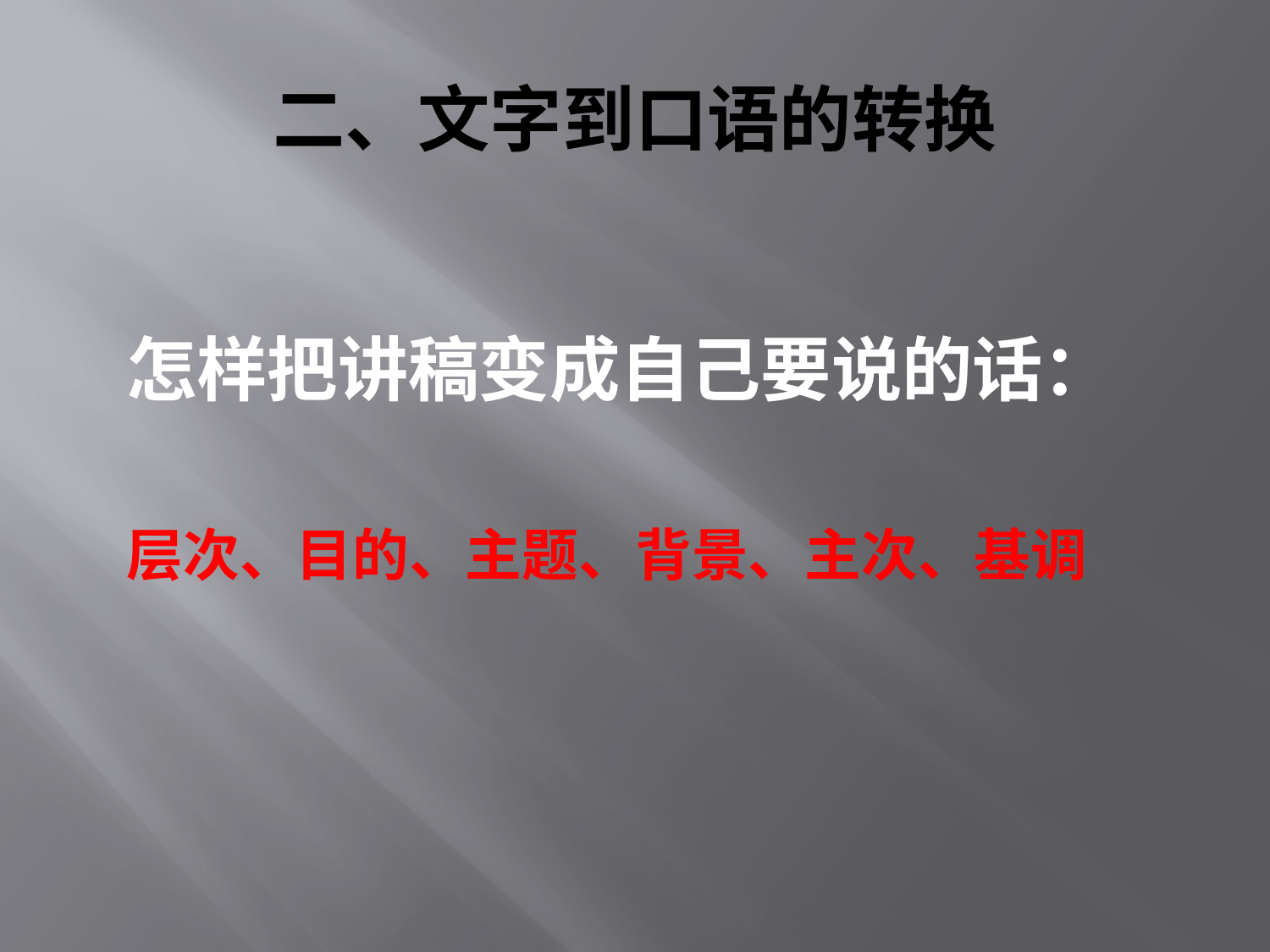

# 二、文字到口语的转换

怎样把讲稿变成自己要说的话：

层次、目的、主题、背景、主次、基调